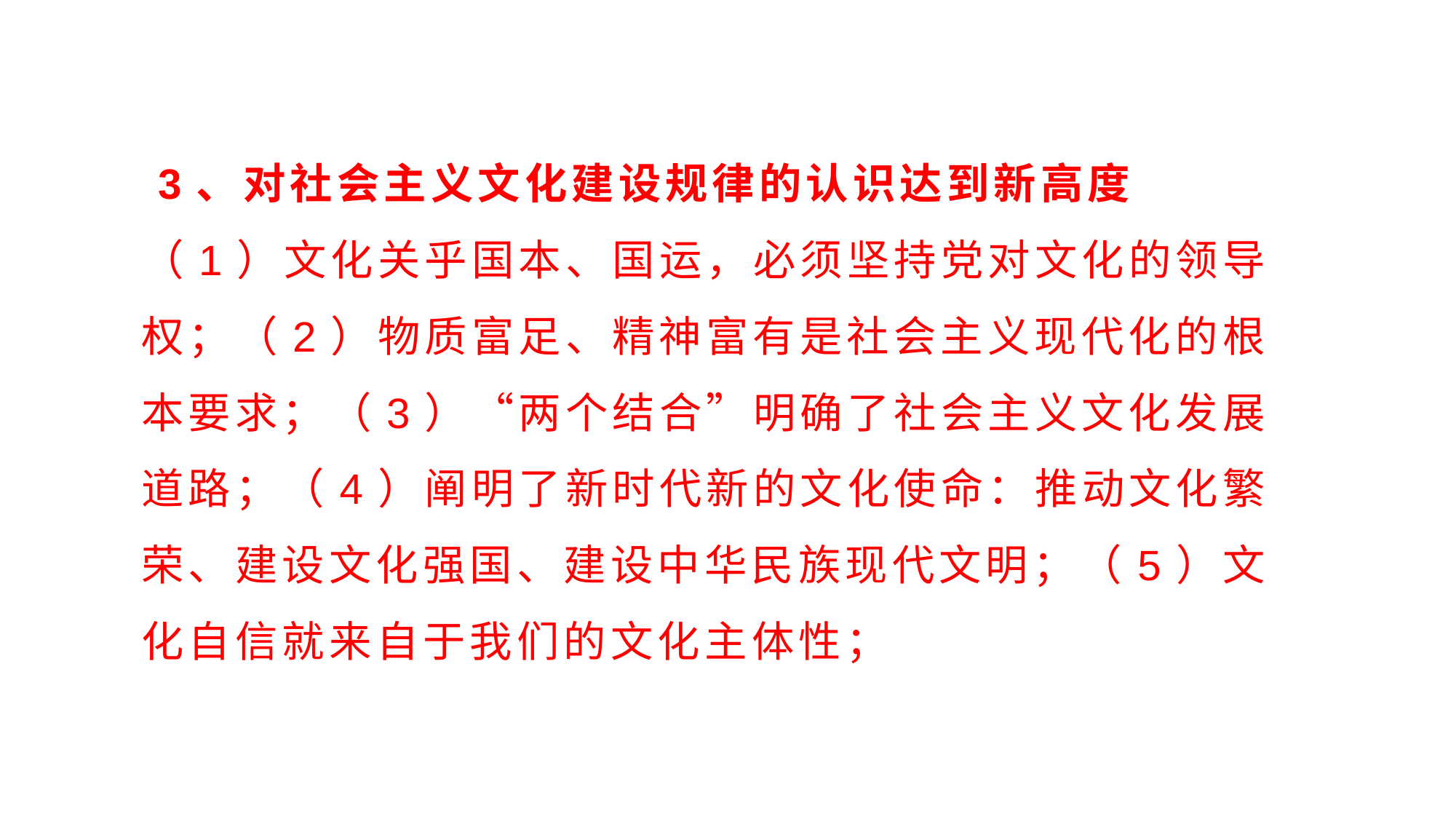

# 3、对社会主义文化建设规律的认识达到新高度 （1）文化关乎国本、国运，必须坚持党对文化的领导权；（2）物质富足、精神富有是社会主义现代化的根本要求；（3）“两个结合”明确了社会主义文化发展道路；（4）阐明了新时代新的文化使命：推动文化繁荣、建设文化强国、建设中华民族现代文明；（5）文化自信就来自于我们的文化主体性；